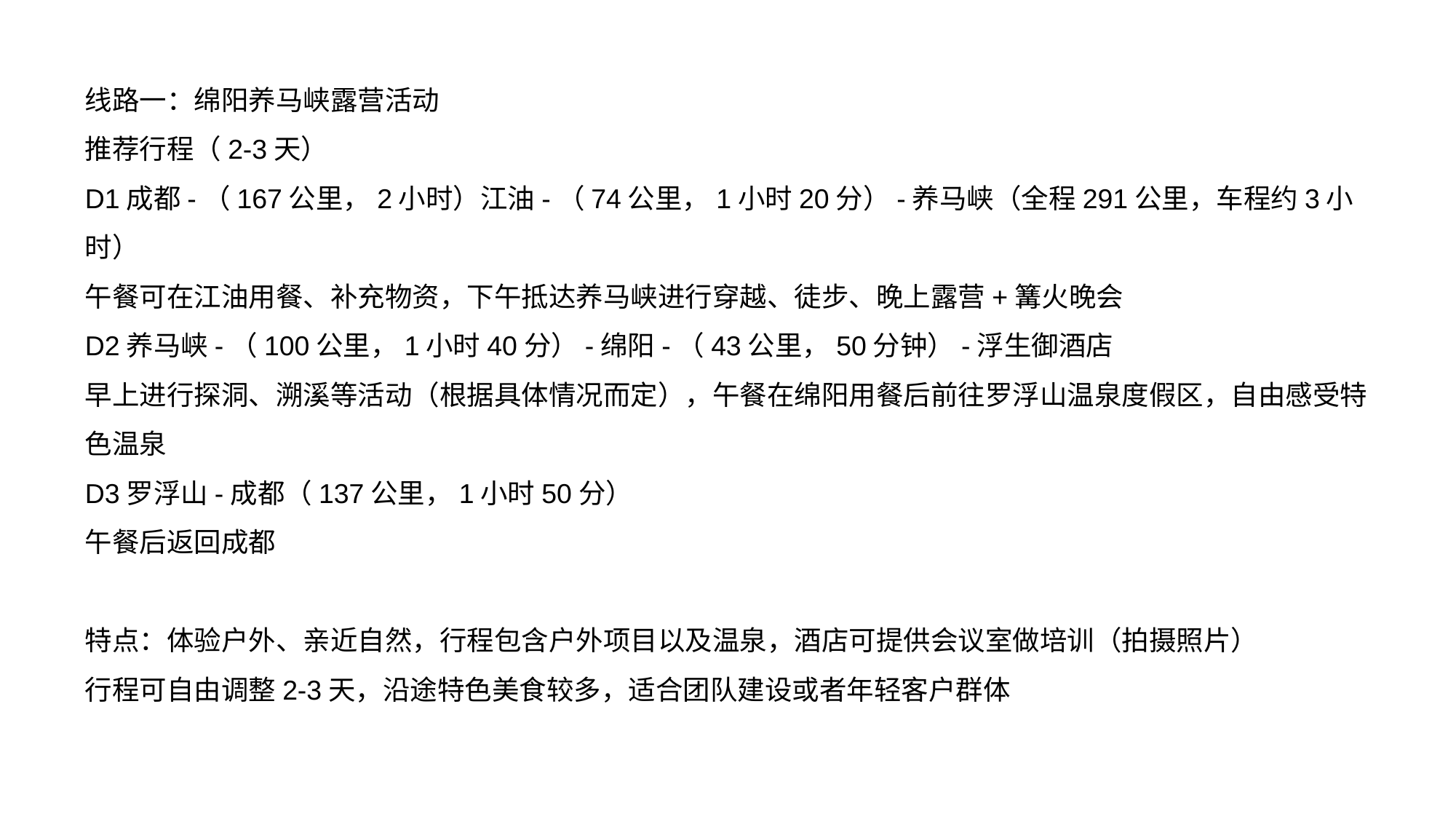

线路一：绵阳养马峡露营活动
推荐行程（2-3天）
D1成都-（167公里，2小时）江油-（74公里，1小时20分）-养马峡（全程291公里，车程约3小时）
午餐可在江油用餐、补充物资，下午抵达养马峡进行穿越、徒步、晚上露营+篝火晚会
D2养马峡-（100公里，1小时40分）-绵阳-（43公里，50分钟）-浮生御酒店
早上进行探洞、溯溪等活动（根据具体情况而定），午餐在绵阳用餐后前往罗浮山温泉度假区，自由感受特色温泉
D3罗浮山-成都（137公里，1小时50分）
午餐后返回成都

特点：体验户外、亲近自然，行程包含户外项目以及温泉，酒店可提供会议室做培训（拍摄照片）
行程可自由调整2-3天，沿途特色美食较多，适合团队建设或者年轻客户群体